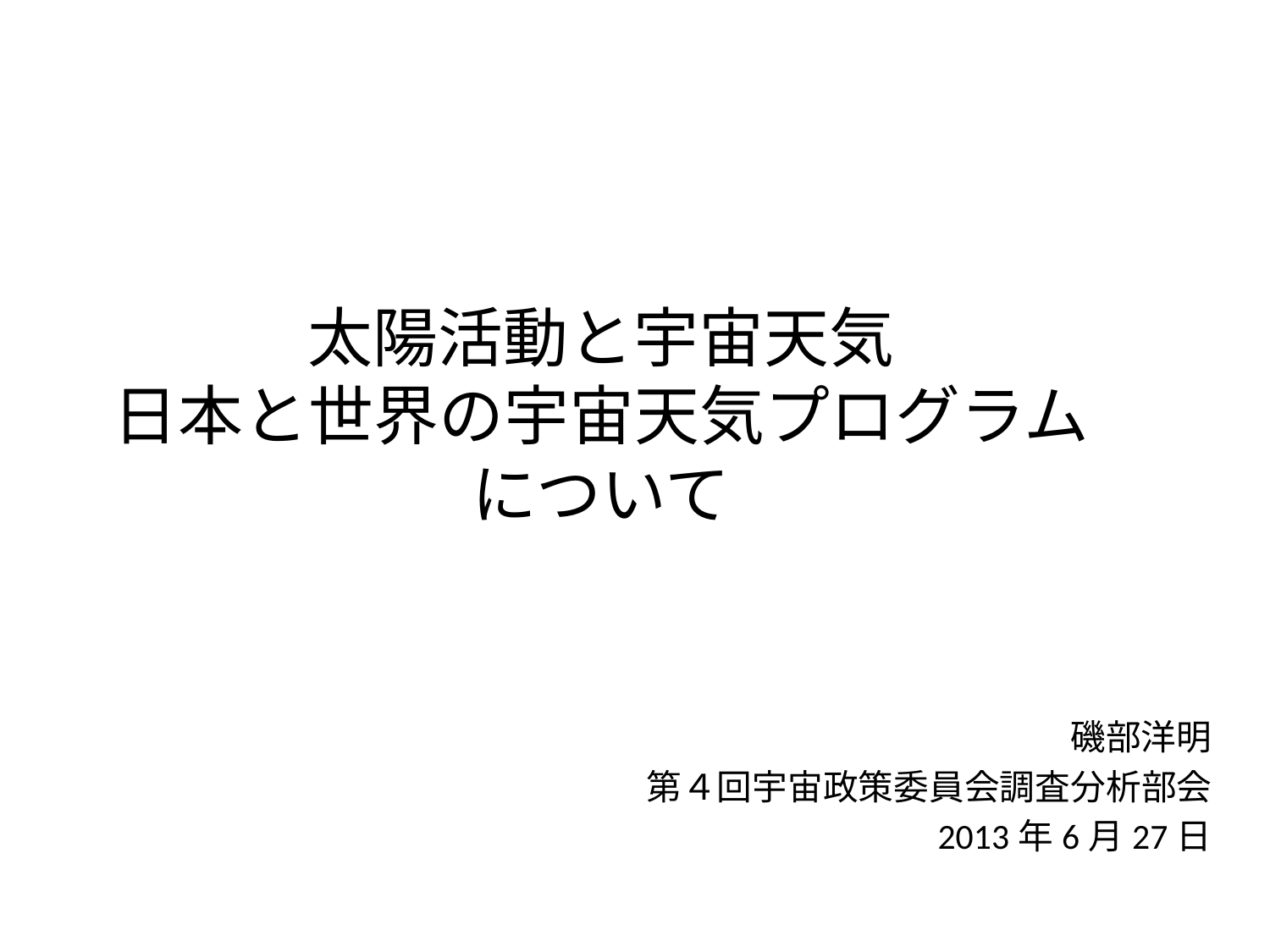

# 太陽活動と宇宙天気 日本と世界の宇宙天気プログラム について
磯部洋明
第４回宇宙政策委員会調査分析部会
2013年6月27日